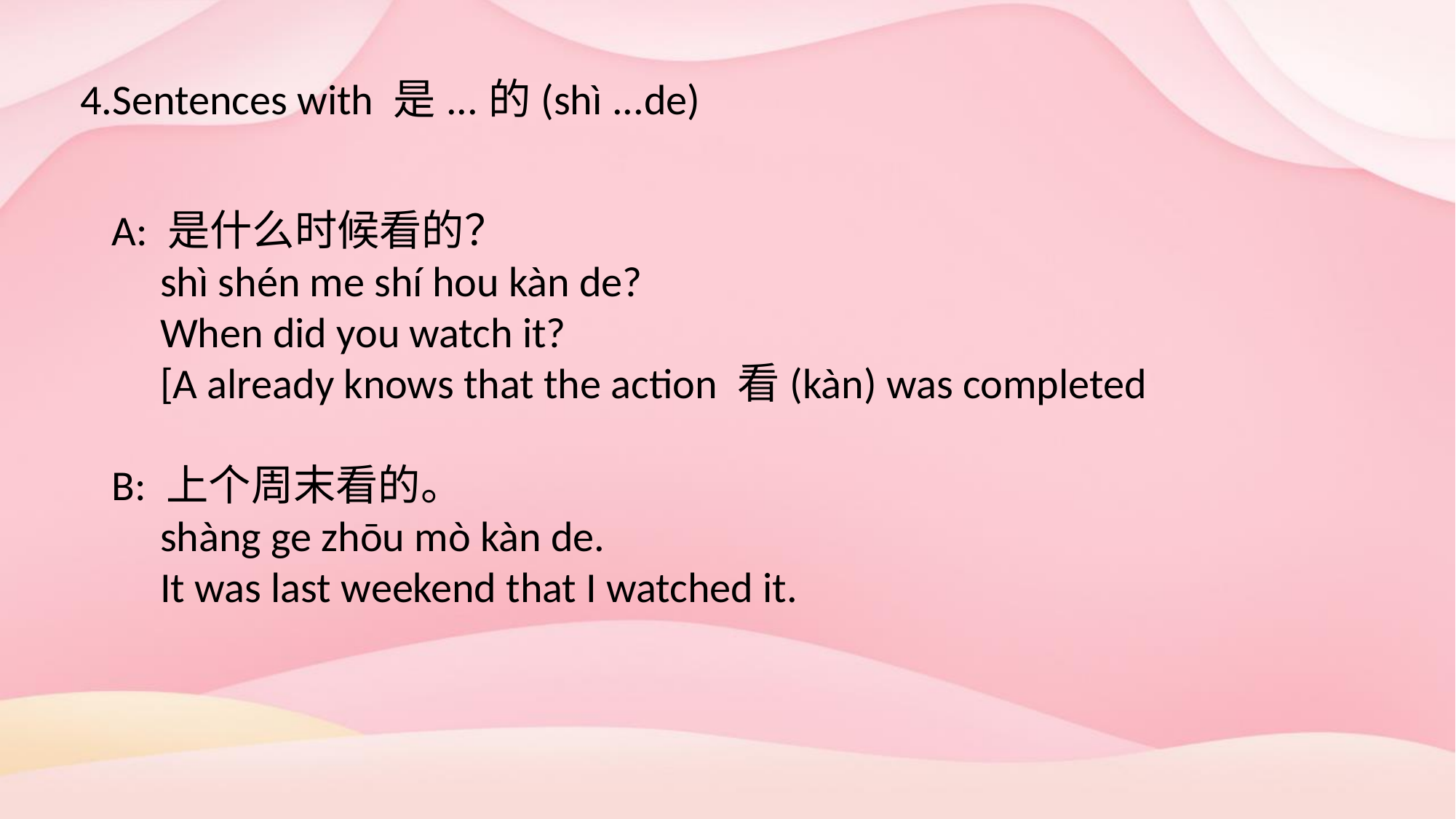

4.Sentences with 是...的(shì ...de)
   A: 是什么时候看的？
        shì shén me shí hou kàn de?
        When did you watch it?
        [A already knows that the action 看(kàn) was completed

   B: 上个周末看的。
        shàng ge zhōu mò kàn de.
        It was last weekend that I watched it.